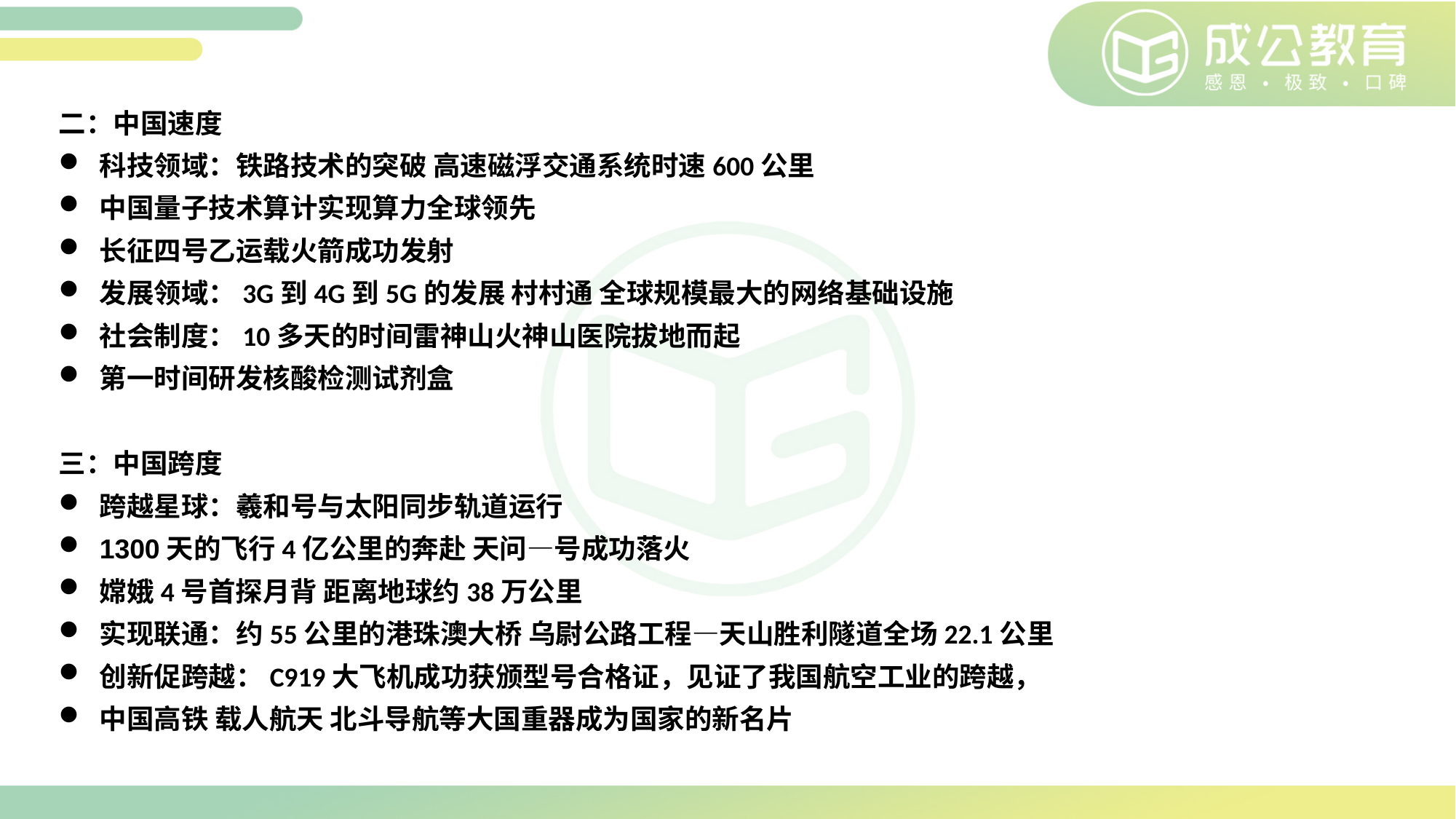

二：中国速度
科技领域：铁路技术的突破 高速磁浮交通系统时速600公里
中国量子技术算计实现算力全球领先
长征四号乙运载火箭成功发射
发展领域：3G到4G到5G的发展 村村通 全球规模最大的网络基础设施
社会制度：10多天的时间雷神山火神山医院拔地而起
第一时间研发核酸检测试剂盒

三：中国跨度
跨越星球：羲和号与太阳同步轨道运行
1300天的飞行4亿公里的奔赴 天问—号成功落火
嫦娥4号首探月背 距离地球约38万公里
实现联通：约55公里的港珠澳大桥 乌尉公路工程—天山胜利隧道全场22.1公里
创新促跨越：C919大飞机成功获颁型号合格证，见证了我国航空工业的跨越，
中国高铁 载人航天 北斗导航等大国重器成为国家的新名片